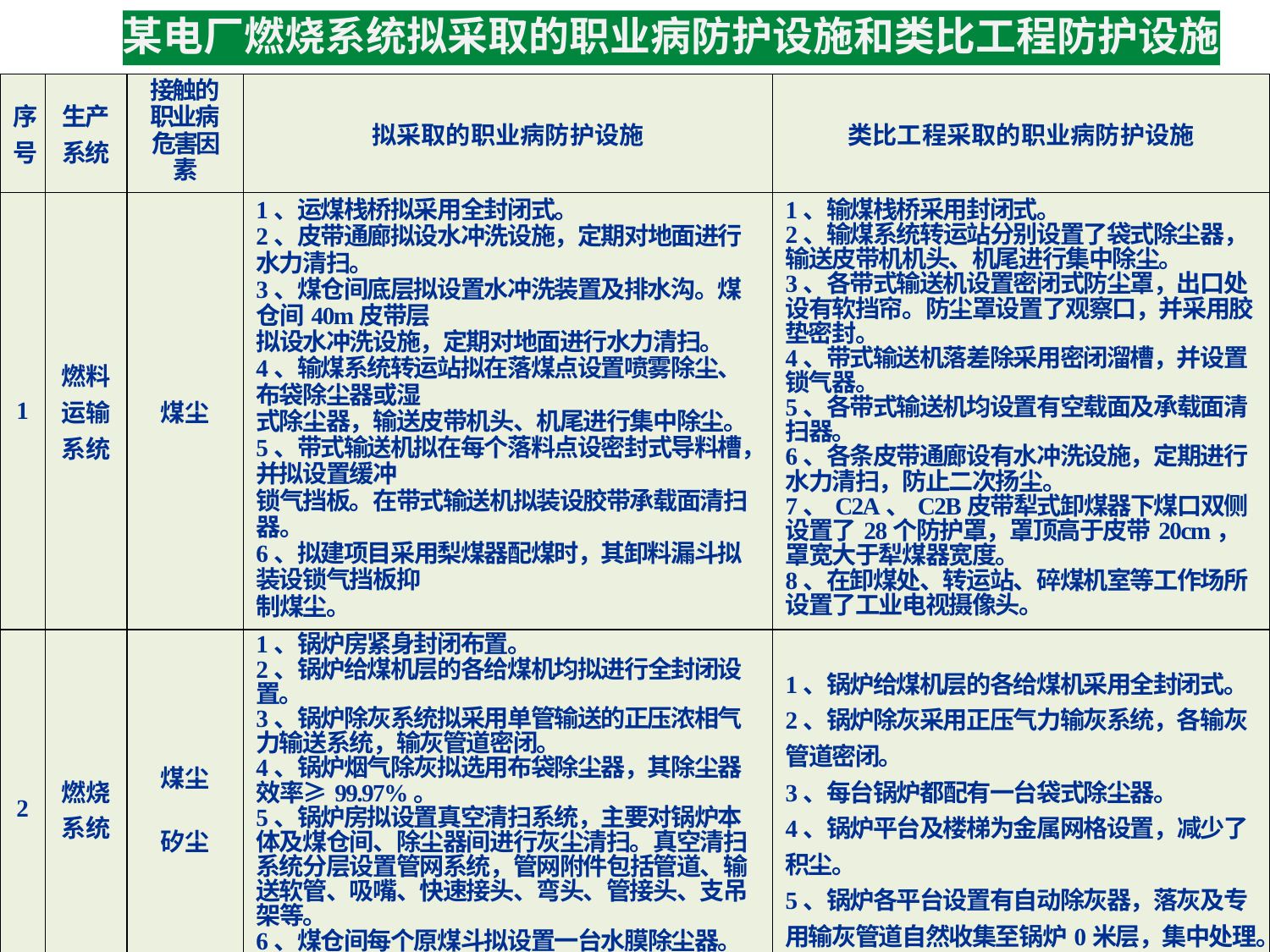

某电厂燃烧系统拟采取的职业病防护设施和类比工程防护设施
| 序 号 | 生产 系统 | 接触的 职业病 危害因素 | 拟采取的职业病防护设施 | 类比工程采取的职业病防护设施 |
| --- | --- | --- | --- | --- |
| 1 | 燃料 运输 系统 | 煤尘 | 1、运煤栈桥拟采用全封闭式。 2、皮带通廊拟设水冲洗设施，定期对地面进行水力清扫。 3、煤仓间底层拟设置水冲洗装置及排水沟。煤仓间40m皮带层 拟设水冲洗设施，定期对地面进行水力清扫。 4、输煤系统转运站拟在落煤点设置喷雾除尘、布袋除尘器或湿 式除尘器，输送皮带机头、机尾进行集中除尘。 5、带式输送机拟在每个落料点设密封式导料槽，并拟设置缓冲 锁气挡板。在带式输送机拟装设胶带承载面清扫器。 6、拟建项目采用梨煤器配煤时，其卸料漏斗拟装设锁气挡板抑 制煤尘。 | 1、输煤栈桥采用封闭式。 2、输煤系统转运站分别设置了袋式除尘器，输送皮带机机头、机尾进行集中除尘。 3、各带式输送机设置密闭式防尘罩，出口处设有软挡帘。防尘罩设置了观察口，并采用胶垫密封。 4、带式输送机落差除采用密闭溜槽，并设置锁气器。 5、各带式输送机均设置有空载面及承载面清扫器。 6、各条皮带通廊设有水冲洗设施，定期进行水力清扫，防止二次扬尘。 7、C2A、C2B皮带犁式卸煤器下煤口双侧设置了28个防护罩，罩顶高于皮带20cm，罩宽大于犁煤器宽度。 8、在卸煤处、转运站、碎煤机室等工作场所设置了工业电视摄像头。 |
| 2 | 燃烧 系统 | 煤尘 矽尘 | 1、锅炉房紧身封闭布置。 2、锅炉给煤机层的各给煤机均拟进行全封闭设置。 3、锅炉除灰系统拟采用单管输送的正压浓相气力输送系统，输灰管道密闭。 4、锅炉烟气除灰拟选用布袋除尘器，其除尘器效率≥99.97%。 5、锅炉房拟设置真空清扫系统，主要对锅炉本体及煤仓间、除尘器间进行灰尘清扫。真空清扫系统分层设置管网系统，管网附件包括管道、输送软管、吸嘴、快速接头、弯头、管接头、支吊架等。 6、煤仓间每个原煤斗拟设置一台水膜除尘器。除尘器与运煤设备连锁运行。 | 1、锅炉给煤机层的各给煤机采用全封闭式。 2、锅炉除灰采用正压气力输灰系统，各输灰管道密闭。 3、每台锅炉都配有一台袋式除尘器。 4、锅炉平台及楼梯为金属网格设置，减少了积尘。 5、锅炉各平台设置有自动除灰器，落灰及专用输灰管道自然收集至锅炉0米层，集中处理。 |